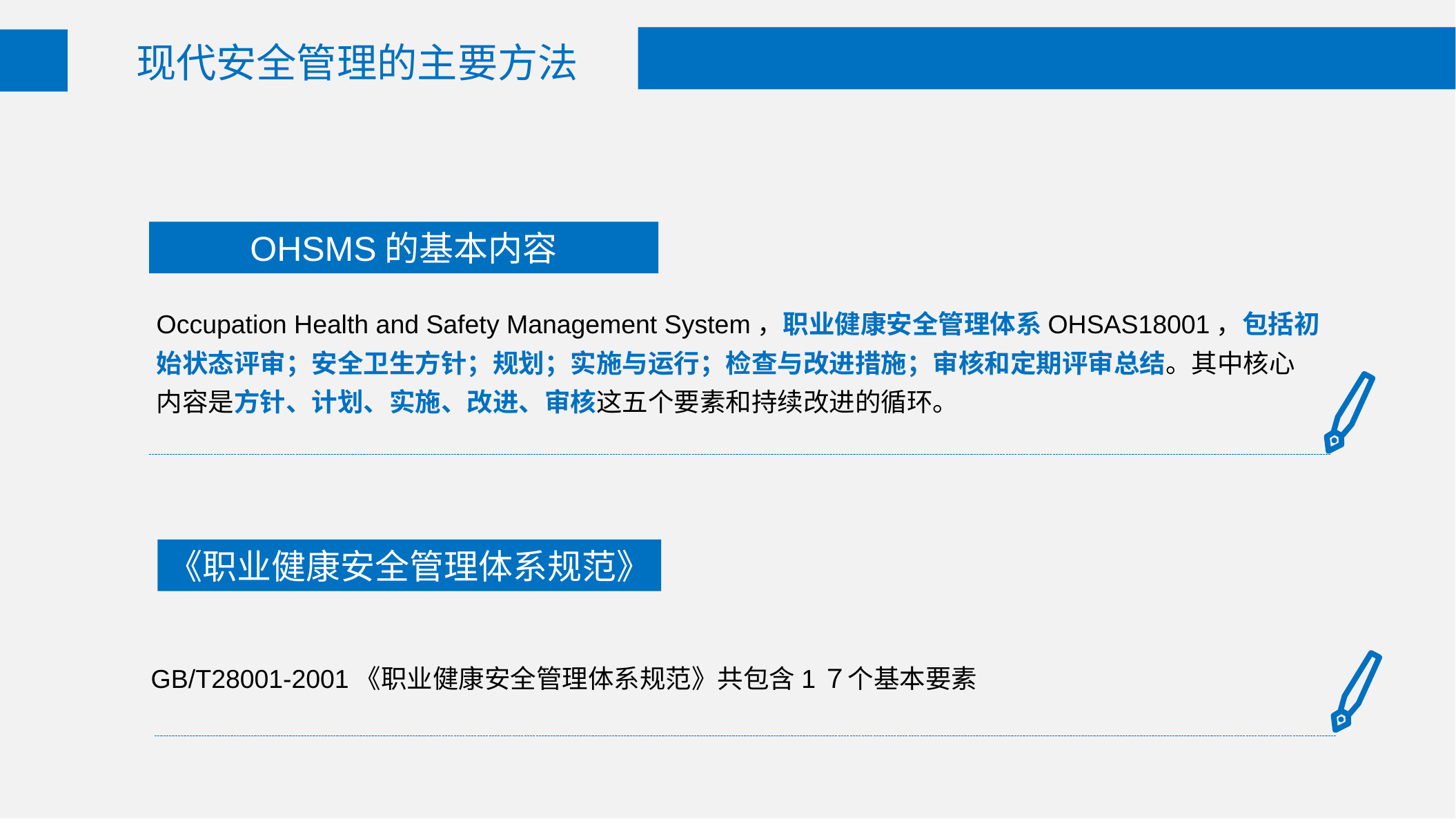

现代安全管理的主要方法
OHSMS的基本内容
Occupation Health and Safety Management System，职业健康安全管理体系OHSAS18001，包括初始状态评审；安全卫生方针；规划；实施与运行；检查与改进措施；审核和定期评审总结。其中核心内容是方针、计划、实施、改进、审核这五个要素和持续改进的循环。

《职业健康安全管理体系规范》
GB/T28001-2001《职业健康安全管理体系规范》共包含1７个基本要素